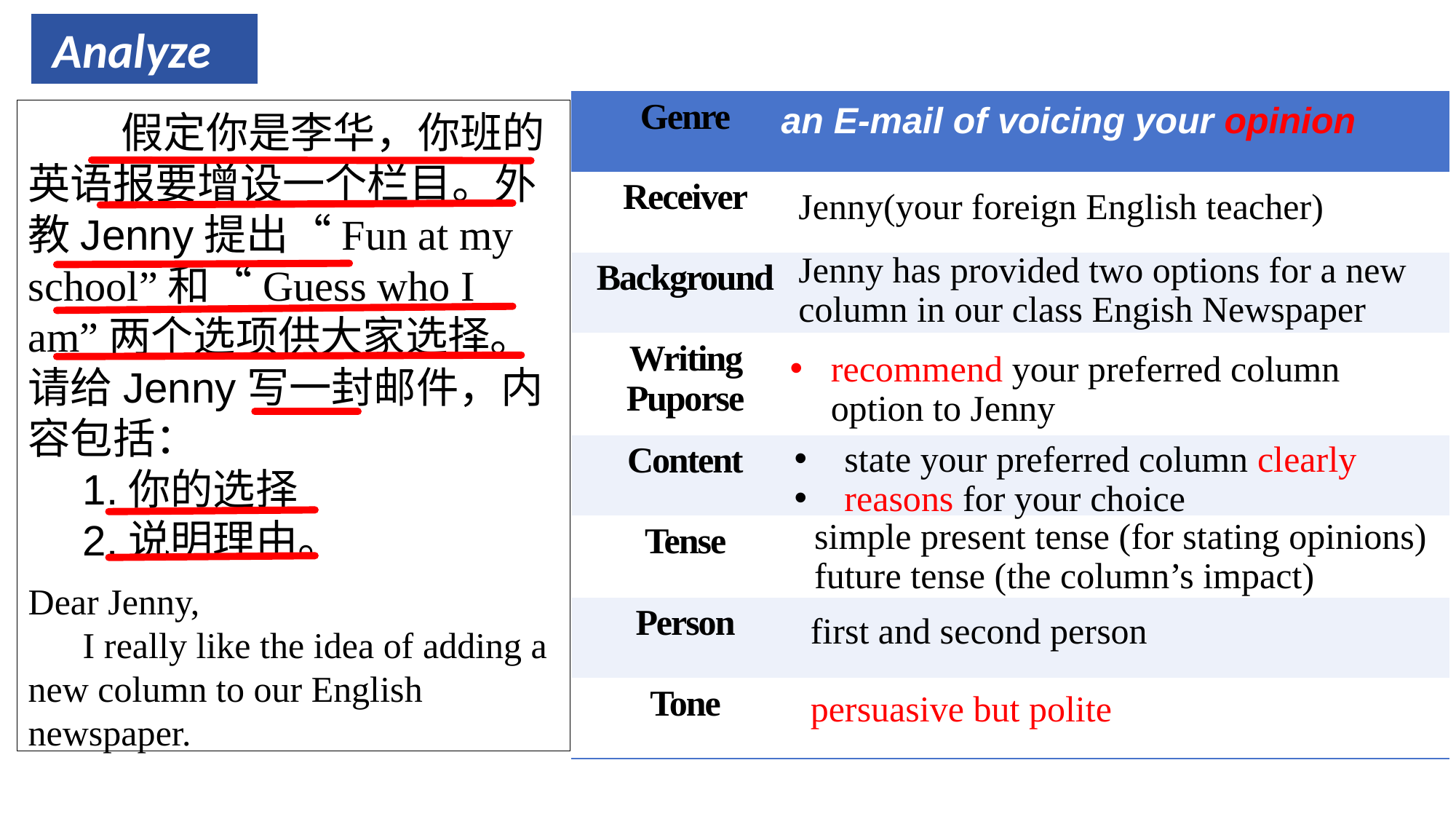

Analyze
| Genre |  |
| --- | --- |
| Receiver |  |
| Background |  |
| Writing Puporse |  |
| Content |  |
| Tense |  |
| Person |  |
| Tone |  |
an E-mail of voicing your opinion
   假定你是李华，你班的英语报要增设一个栏目。外教Jenny提出“Fun at my school”和“Guess who I am”两个选项供大家选择。请给Jenny写一封邮件，内容包括：
1.你的选择
2.说明理由。

Jenny(your foreign English teacher)
Jenny has provided two options for a new column in our class Engish Newspaper
recommend your preferred column option to Jenny
 state your preferred column clearly
 reasons for your choice
 simple present tense (for stating opinions)
 future tense (the column’s impact)
Dear Jenny,
I really like the idea of adding a new column to our English newspaper.

first and second person
persuasive but polite